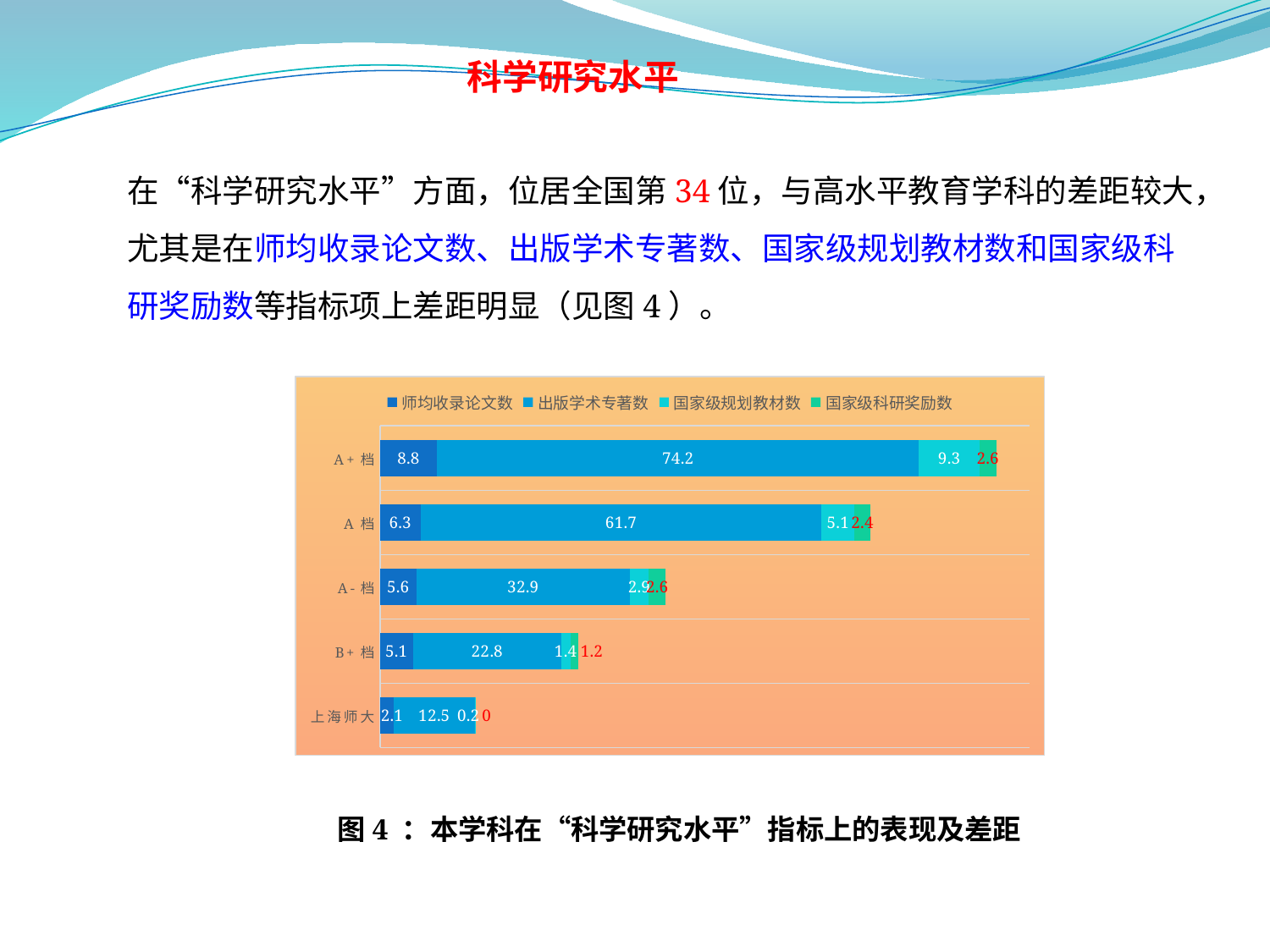

科学研究水平
在“科学研究水平”方面，位居全国第34位，与高水平教育学科的差距较大，尤其是在师均收录论文数、出版学术专著数、国家级规划教材数和国家级科研奖励数等指标项上差距明显（见图4）。

### Chart

| Category | 师均收录论文数 | 出版学术专著数 | 国家级规划教材数 | 国家级科研奖励数 |
|---|---|---|---|---|
| 上海师大 | 2.1 | 12.5 | 0.2 | 0.0 |
| B+档 | 5.1 | 22.8 | 1.4 | 1.2 |
| A-档 | 5.6 | 32.9 | 2.9 | 2.6 |
| A档 | 6.3 | 61.7 | 5.1 | 2.4 |
| A+档 | 8.8 | 74.2 | 9.3 | 2.6 |
图4 ：本学科在“科学研究水平”指标上的表现及差距